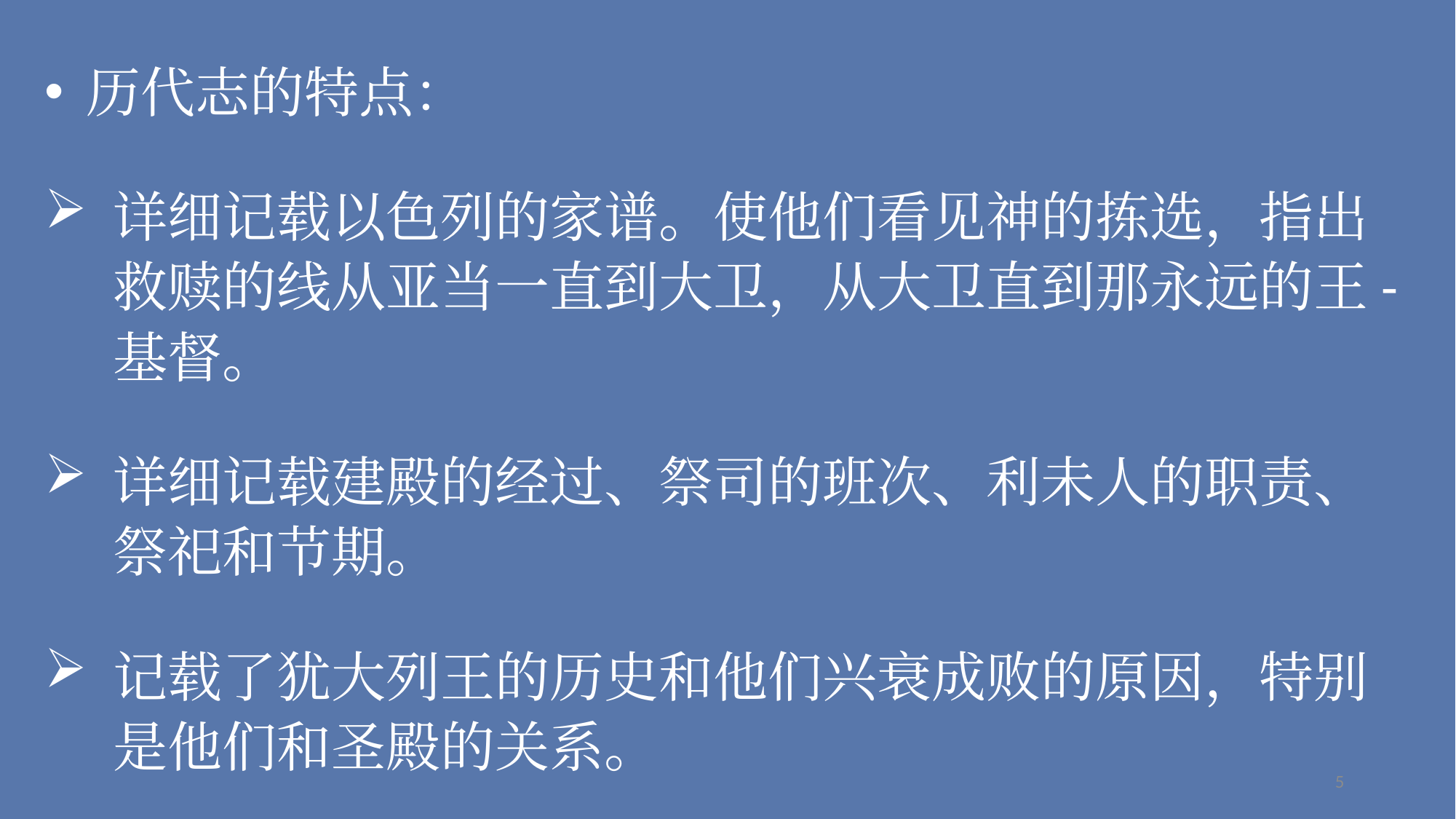

历代志的特点：
详细记载以色列的家谱。使他们看见神的拣选，指出救赎的线从亚当一直到大卫，从大卫直到那永远的王-基督。
详细记载建殿的经过、祭司的班次、利未人的职责、祭祀和节期。
记载了犹大列王的历史和他们兴衰成败的原因，特别是他们和圣殿的关系。

5